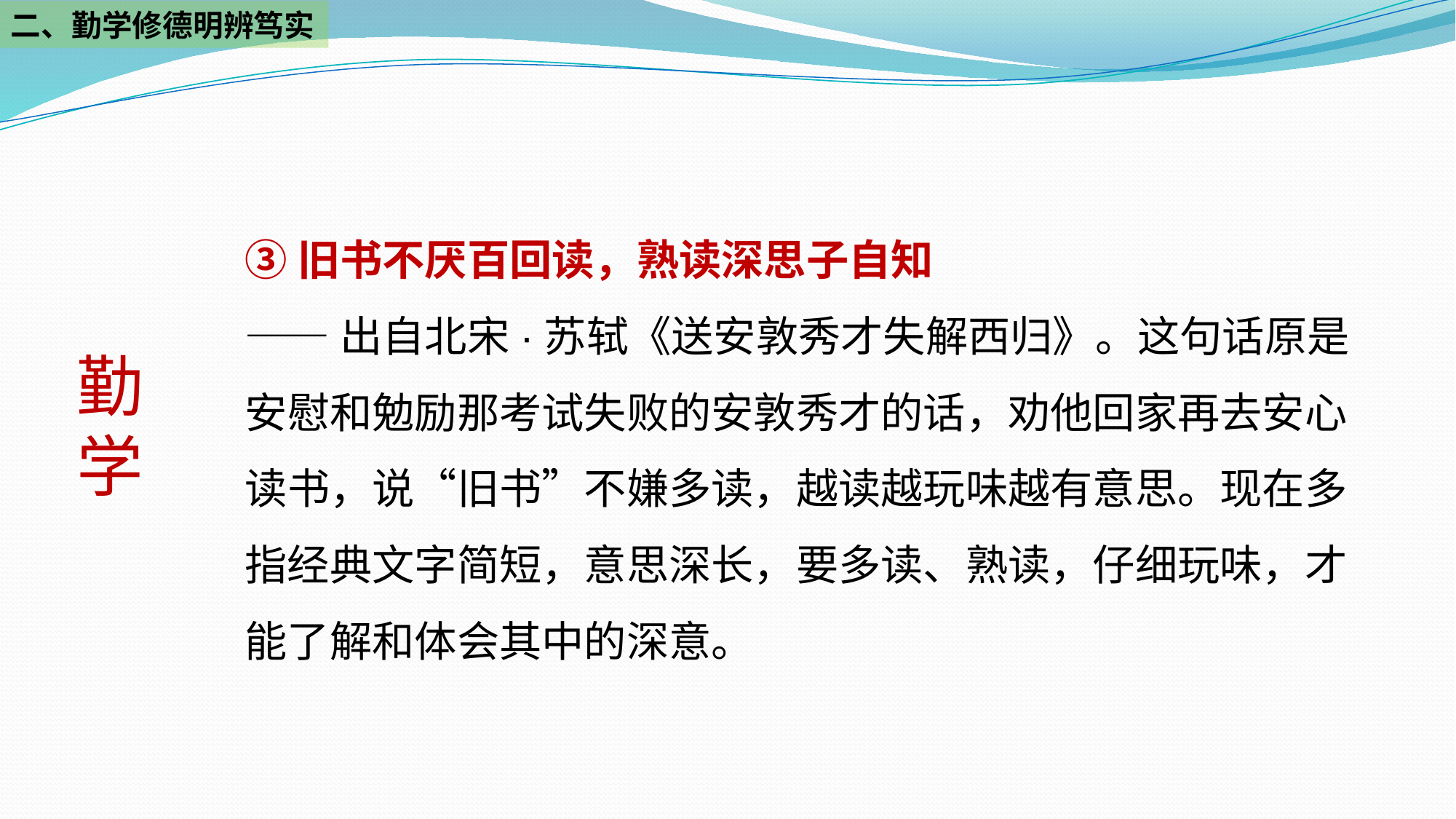

二、勤学修德明辨笃实
③旧书不厌百回读，熟读深思子自知
——出自北宋·苏轼《送安敦秀才失解西归》。这句话原是安慰和勉励那考试失败的安敦秀才的话，劝他回家再去安心读书，说“旧书”不嫌多读，越读越玩味越有意思。现在多指经典文字简短，意思深长，要多读、熟读，仔细玩味，才能了解和体会其中的深意。
勤
学